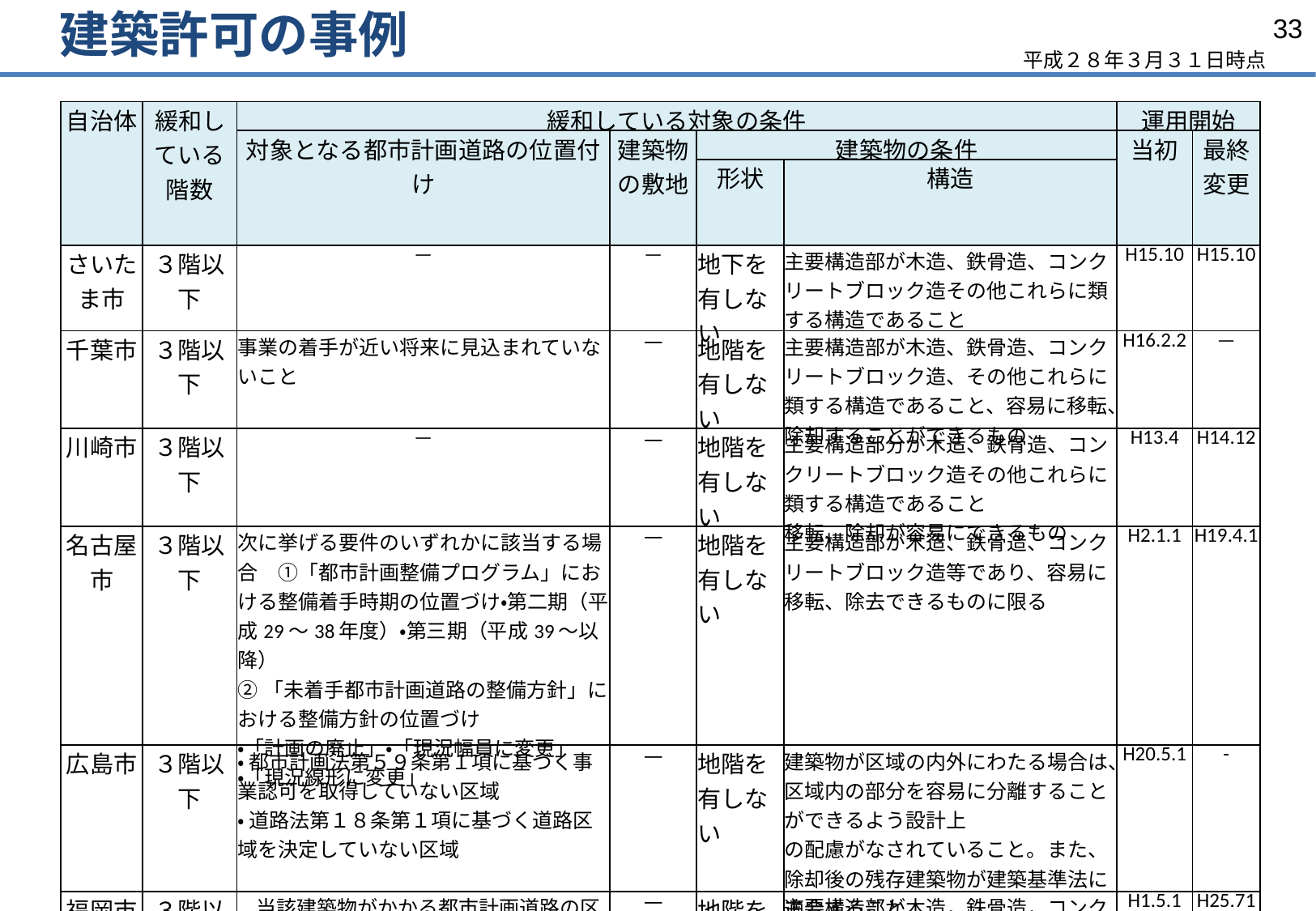

建築許可の事例
平成２８年３月３１日時点
| 自治体 | 緩和している階数 | 緩和している対象の条件 |  |  |  | 運用開始 |  |
| --- | --- | --- | --- | --- | --- | --- | --- |
|  |  | 対象となる都市計画道路の位置付け | 建築物の敷地 | 建築物の条件 |  | 当初 | 最終 変更 |
|  |  |  |  | 形状 | 構造 |  |  |
| さいたま市 | ３階以下 | — | — | 地下を有しない | 主要構造部が木造、鉄骨造、コンクリートブロック造その他これらに類する構造であること | H15.10 | H15.10 |
| 千葉市 | ３階以下 | 事業の着手が近い将来に見込まれていないこと | — | 地階を有しない | 主要構造部が木造、鉄骨造、コンクリートブロック造、その他これらに類する構造であること、容易に移転、除却することができるもの | H16.2.2 | — |
| 川崎市 | ３階以下 | — | — | 地階を有しない | 主要構造部分が木造、鉄骨造、コンクリートブロック造その他これらに類する構造であること 移転、除却が容易にできるもの | H13.4 | H14.12 |
| 名古屋市 | ３階以下 | 次に挙げる要件のいずれかに該当する場合　①「都市計画整備プログラム」における整備着手時期の位置づけ・第二期（平成29～38年度）・第三期（平成39～以降）　　　　　 ②「未着手都市計画道路の整備方針」における整備方針の位置づけ ・「計画の廃止」・「現況幅員に変更」 ・「現況線形に変更」 | — | 地階を有しない | 主要構造部が木造、鉄骨造、コンクリートブロック造等であり、容易に移転、除去できるものに限る | H2.1.1 | H19.4.1 |
| 広島市 | ３階以下 | ・ 都市計画法第５９条第１項に基づく事業認可を取得していない区域 ・ 道路法第１８条第１項に基づく道路区域を決定していない区域 | — | 地階を有しない | 建築物が区域の内外にわたる場合は、区域内の部分を容易に分離することができるよう設計上 の配慮がなされていること。また、除却後の残存建築物が建築基準法に適合すること。 | H20.5.1 | - |
| 福岡市 | ３階以下 | 当該建築物がかかる都市計画道路の区間で近い将来事業が見込まれていない場合 | — | 地階を有しない | 主要構造部が木造，鉄骨造，コンクリートブロック造，その他これらに類する構造であり容易に移転し，又は，撤去することができるものであること。 | H1.5.1 | H25.71 |